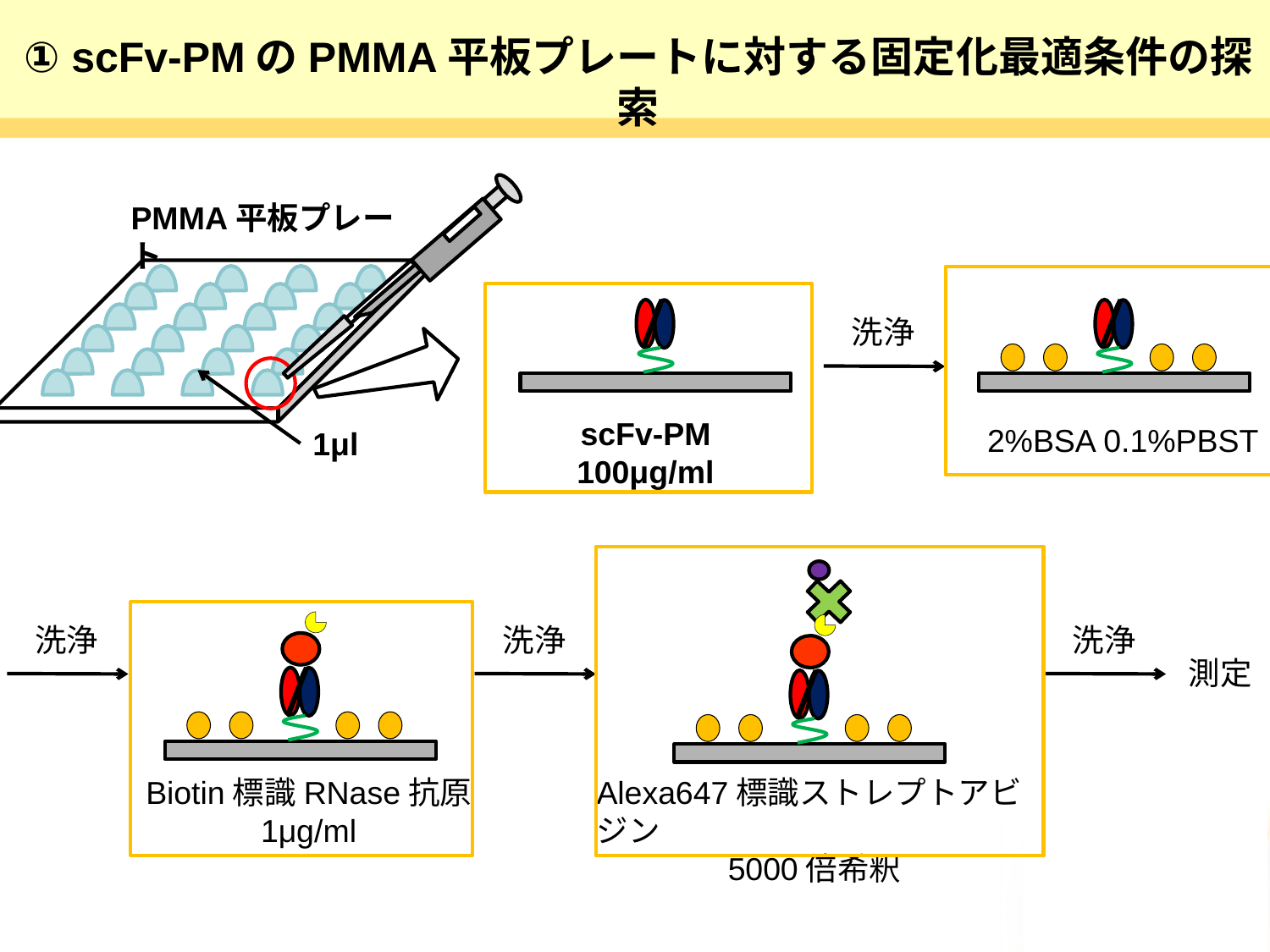

# ① scFv-PMのPMMA平板プレートに対する固定化最適条件の探索

PMMA平板プレート

洗浄

scFv-PM 100μg/ml
2%BSA 0.1%PBST
1μl

洗浄
洗浄
洗浄

測定

Biotin標識RNase抗原
1μg/ml
Alexa647標識ストレプトアビジン
5000倍希釈